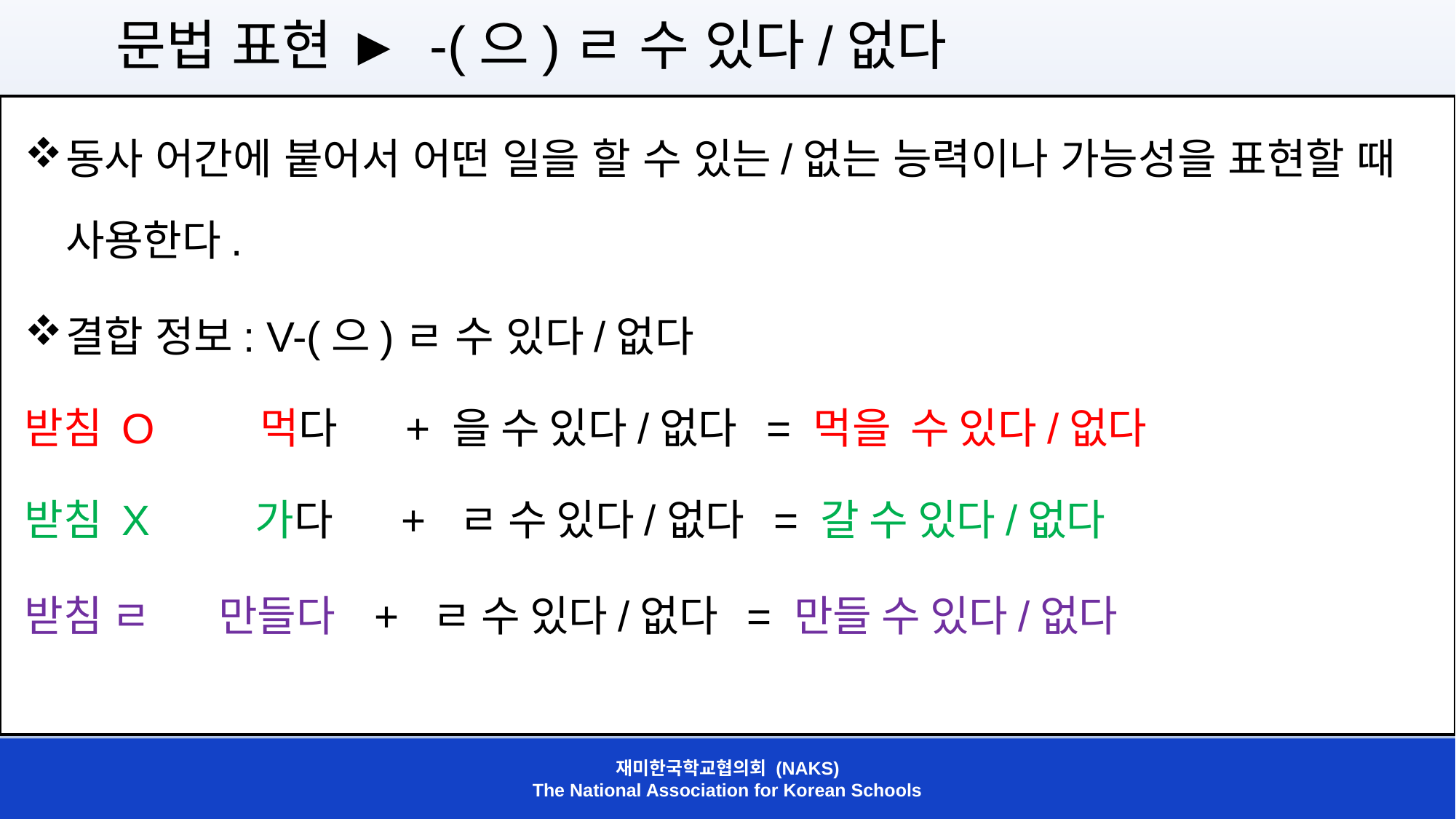

문법 표현 ► -(으)ㄹ 수 있다/없다
동사 어간에 붙어서 어떤 일을 할 수 있는/없는 능력이나 가능성을 표현할 때 사용한다.
결합 정보: V-(으)ㄹ 수 있다/없다
받침 O        먹다      + 을 수 있다/없다  = 먹을  수 있다/없다
받침 X        가다      +  ㄹ 수 있다/없다  = 갈 수 있다/없다
받침 ㄹ       만들다   +  ㄹ 수 있다/없다  = 만들 수 있다/없다
재미한국학교협의회 (NAKS)
The National Association for Korean Schools